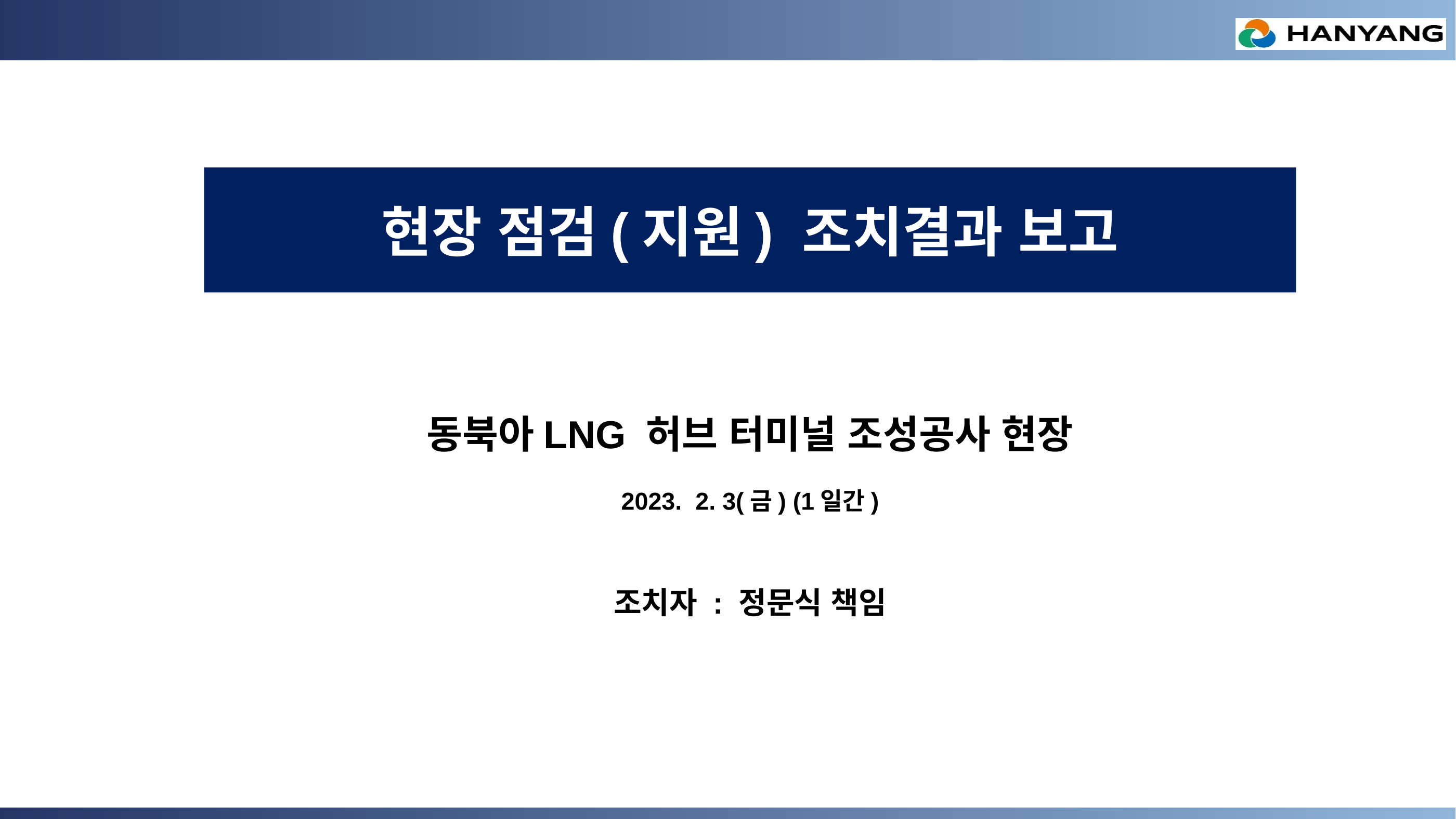

현장 점검(지원) 조치결과 보고
동북아LNG 허브 터미널 조성공사 현장
2023.  2. 3(금) (1일간)
조치자 : 정문식 책임